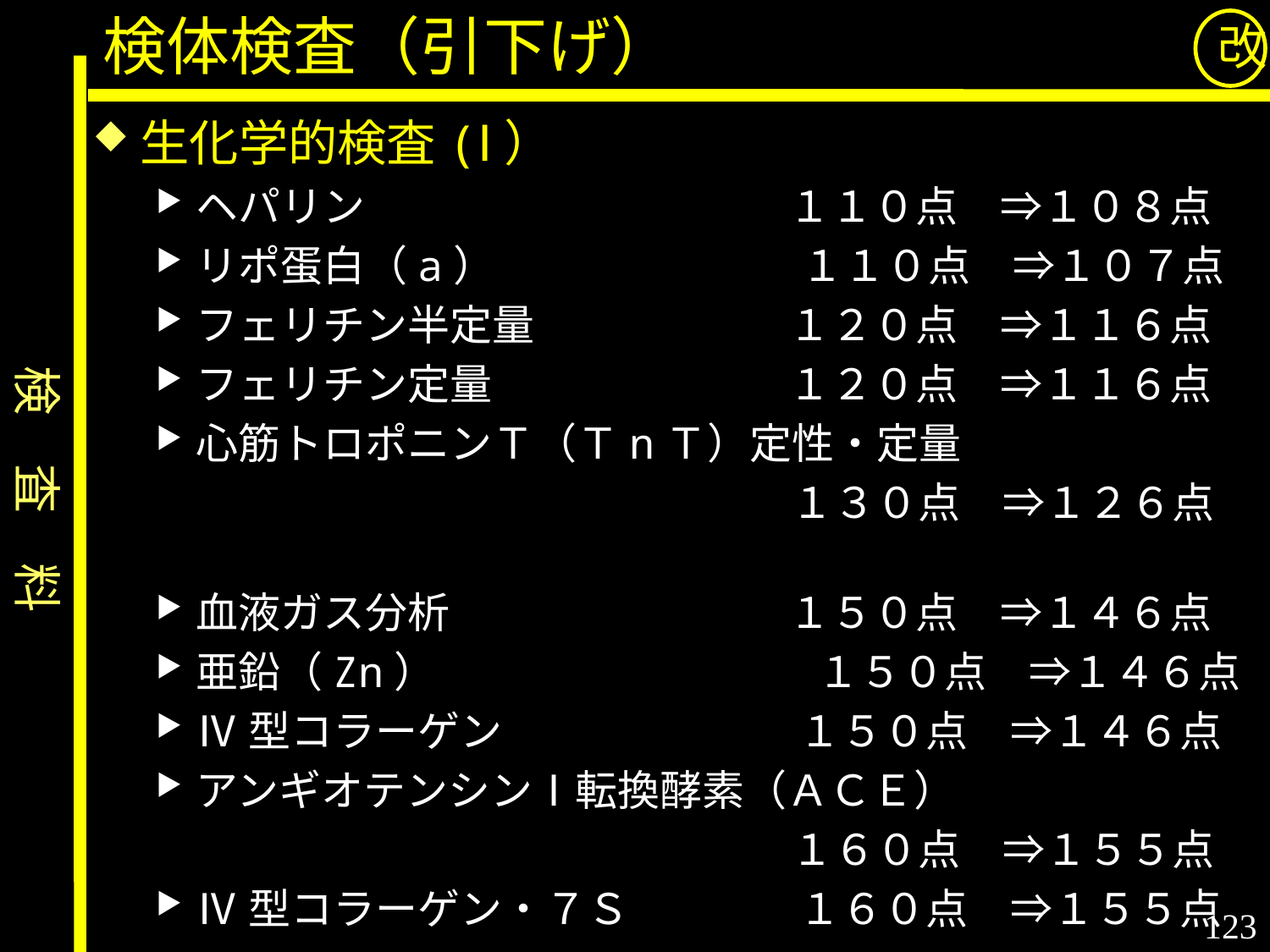

検体検査（引下げ）
改

生化学的検査(Ⅰ）
ヘパリン　　　　　　　　　　１１０点　⇒１０８点
リポ蛋白（a）　　　　　　 　１１０点　⇒１０７点
フェリチン半定量　　　　　　１２０点　⇒１１６点
フェリチン定量　　　　　　　１２０点　⇒１１６点
心筋トロポニンＴ（ＴnＴ）定性・定量
　　　　　　　　　　　　　　　１３０点　⇒１２６点
血液ガス分析　　　　　　　　１５０点　⇒１４６点
亜鉛（Zn）　　　　　　　　　１５０点　⇒１４６点
Ⅳ型コラーゲン　　　　　　　１５０点　⇒１４６点
アンギオテンシンⅠ転換酵素（ＡＣＥ）
　　　　　　　　　　　　　　　１６０点　⇒１５５点
Ⅳ型コラーゲン・７Ｓ　　　　１６０点　⇒１５５点

検　査　料
123